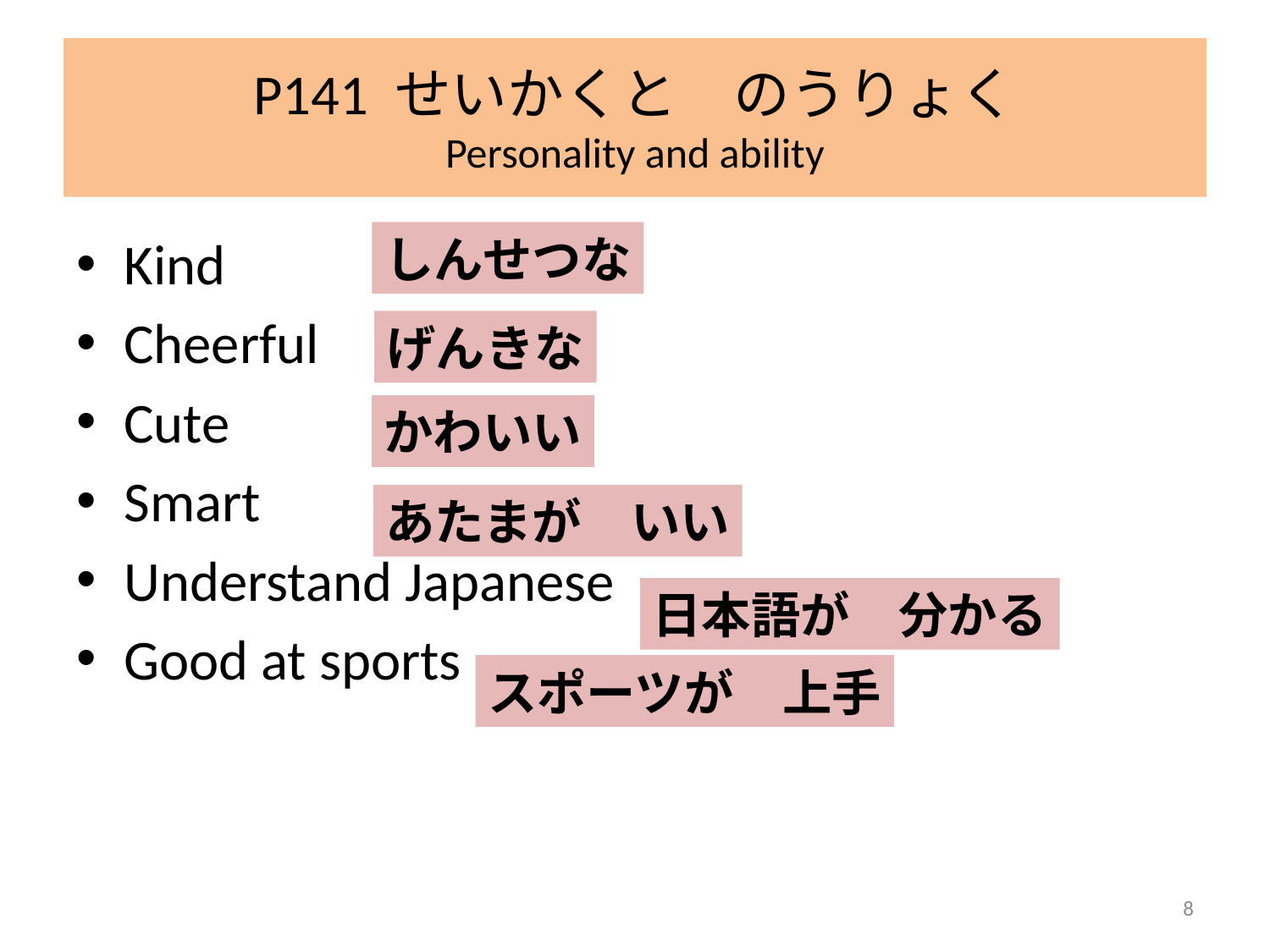

# P141 せいかくと　のうりょく Personality and ability
Kind
Cheerful
Cute
Smart
Understand Japanese
Good at sports
しんせつな
げんきな
かわいい
あたまが　いい
日本語が　分かる
スポーツが　上手
8